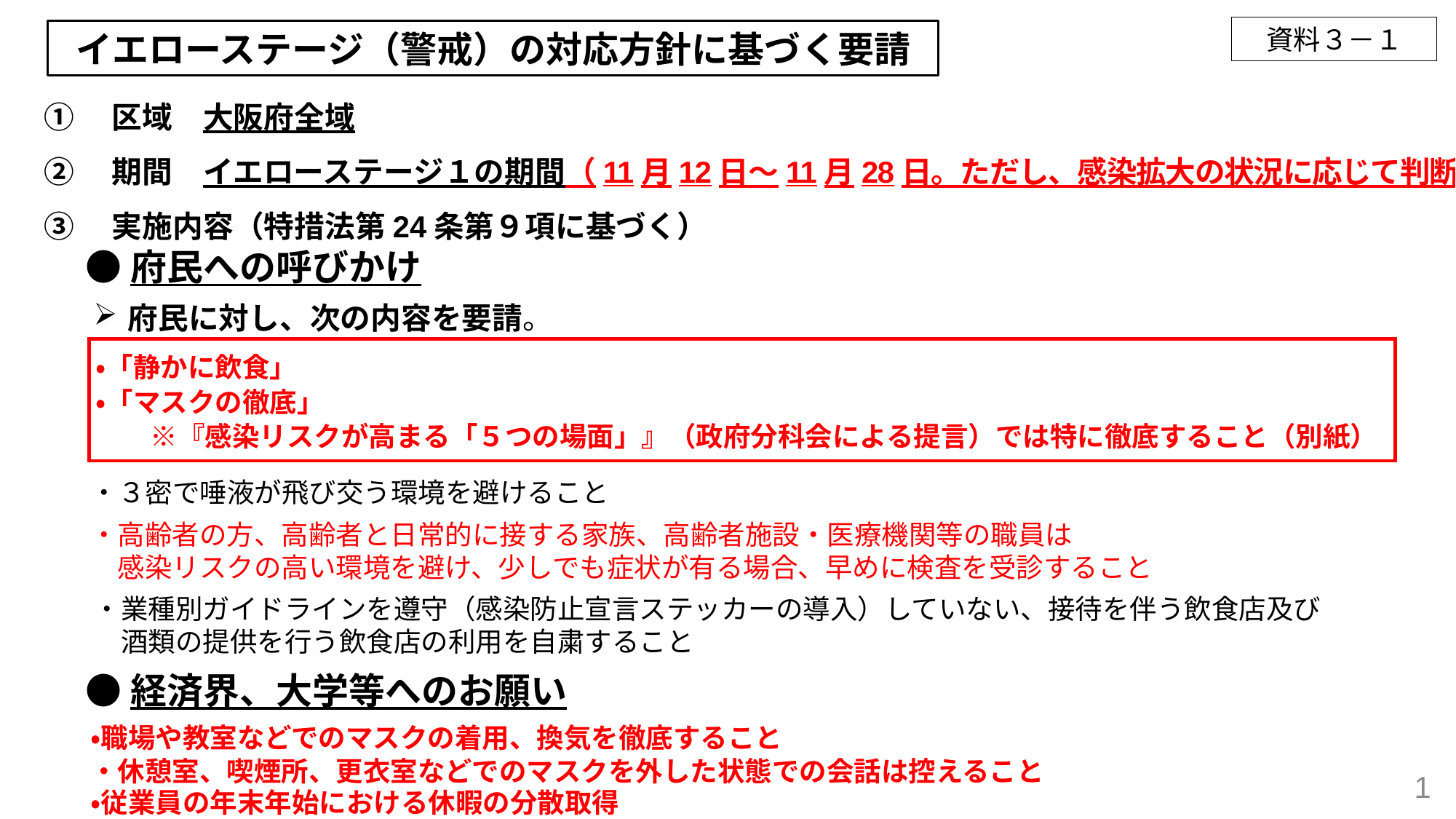

資料３－１
イエローステージ（警戒）の対応方針に基づく要請
   ①　区域　大阪府全域
   ②　期間　イエローステージ１の期間（11月12日～11月28日。ただし、感染拡大の状況に応じて判断）
   ③　実施内容（特措法第24条第９項に基づく）
●府民への呼びかけ
府民に対し、次の内容を要請。

・「静かに飲食」
・「マスクの徹底」
　　※『感染リスクが高まる「５つの場面」』（政府分科会による提言）では特に徹底すること（別紙）

・３密で唾液が飛び交う環境を避けること
・高齢者の方、高齢者と日常的に接する家族、高齢者施設・医療機関等の職員は
　感染リスクの高い環境を避け、少しでも症状が有る場合、早めに検査を受診すること
・業種別ガイドラインを遵守（感染防止宣言ステッカーの導入）していない、接待を伴う飲食店及び
　酒類の提供を行う飲食店の利用を自粛すること
●経済界、大学等へのお願い
・職場や教室などでのマスクの着用、換気を徹底すること
・休憩室、喫煙所、更衣室などでのマスクを外した状態での会話は控えること
1
・従業員の年末年始における休暇の分散取得